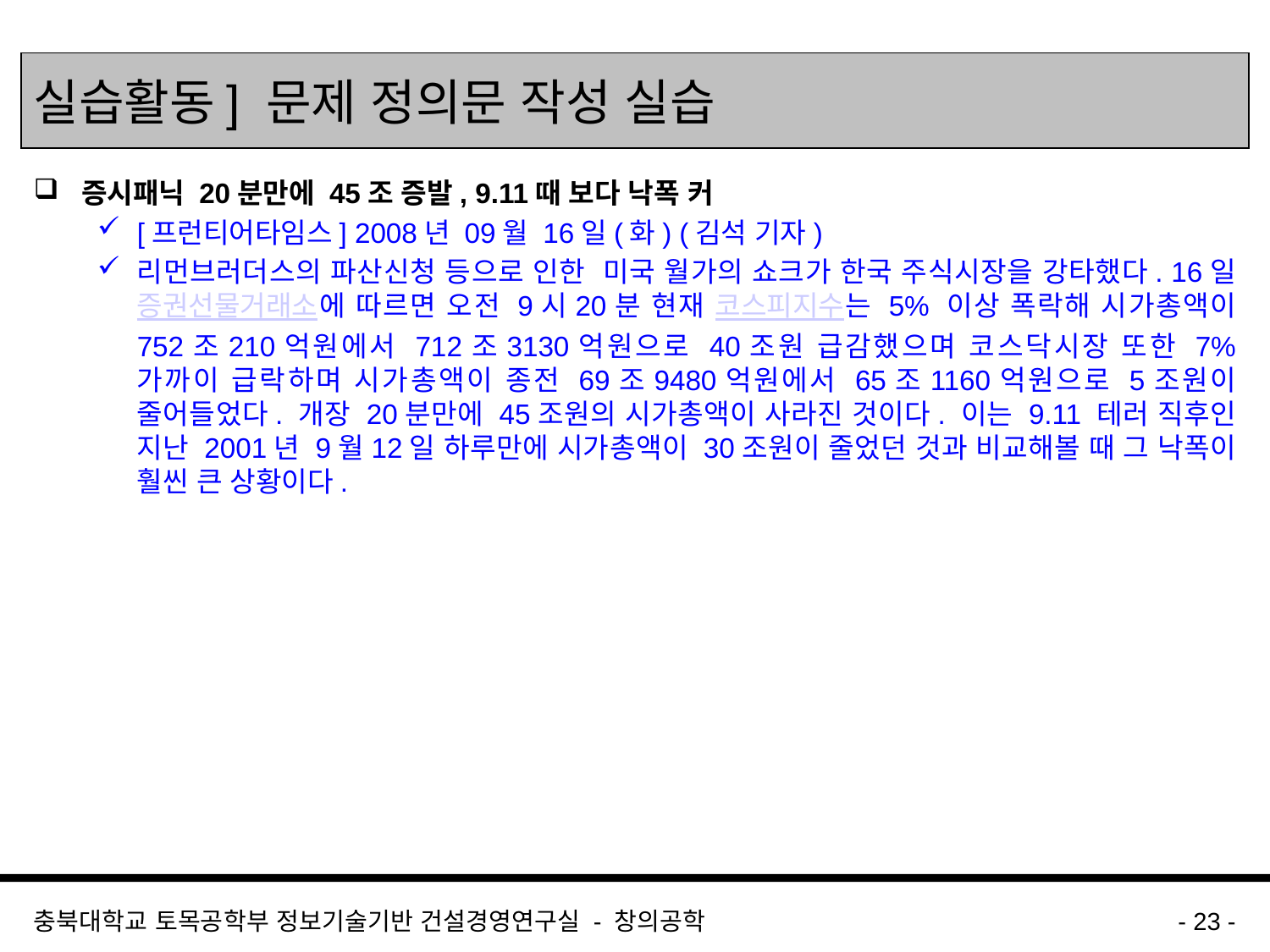

# 실습활동] 문제 정의문 작성 실습
증시패닉 20분만에 45조 증발, 9.11때 보다 낙폭 커
[프런티어타임스] 2008년 09월 16일(화) (김석 기자)
리먼브러더스의 파산신청 등으로 인한  미국 월가의 쇼크가 한국 주식시장을 강타했다. 16일 증권선물거래소에 따르면 오전 9시20분 현재 코스피지수는 5% 이상 폭락해 시가총액이 752조210억원에서 712조3130억원으로 40조원 급감했으며 코스닥시장 또한 7% 가까이 급락하며 시가총액이 종전 69조9480억원에서 65조1160억원으로 5조원이 줄어들었다. 개장 20분만에 45조원의 시가총액이 사라진 것이다. 이는 9.11 테러 직후인 지난 2001년 9월12일 하루만에 시가총액이 30조원이 줄었던 것과 비교해볼 때 그 낙폭이 훨씬 큰 상황이다.
충북대학교 토목공학부 정보기술기반 건설경영연구실 - 창의공학
- 23 -